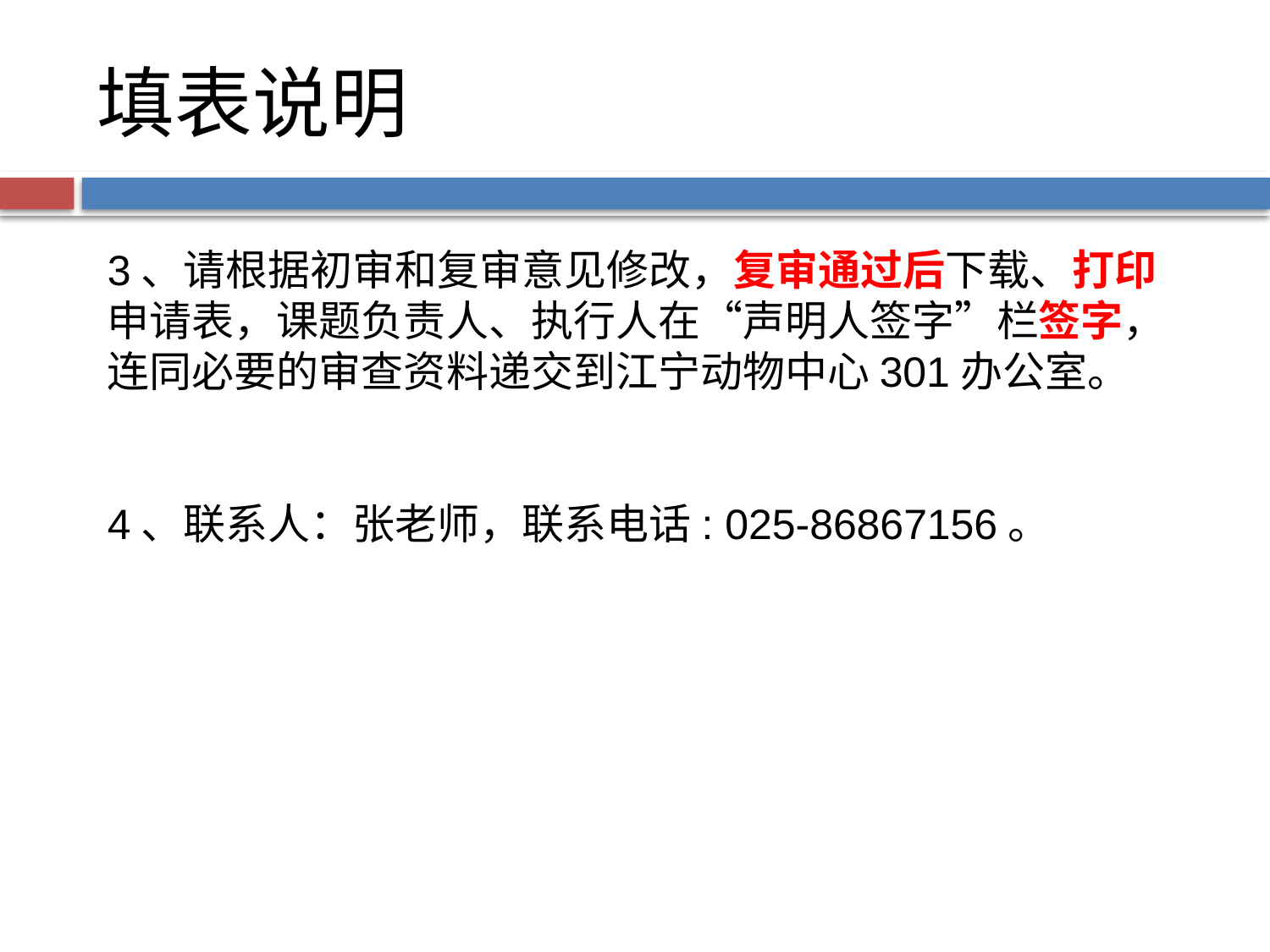

# 填表说明
3、请根据初审和复审意见修改，复审通过后下载、打印申请表，课题负责人、执行人在“声明人签字”栏签字，连同必要的审查资料递交到江宁动物中心301办公室。

4、联系人：张老师，联系电话: 025-86867156。